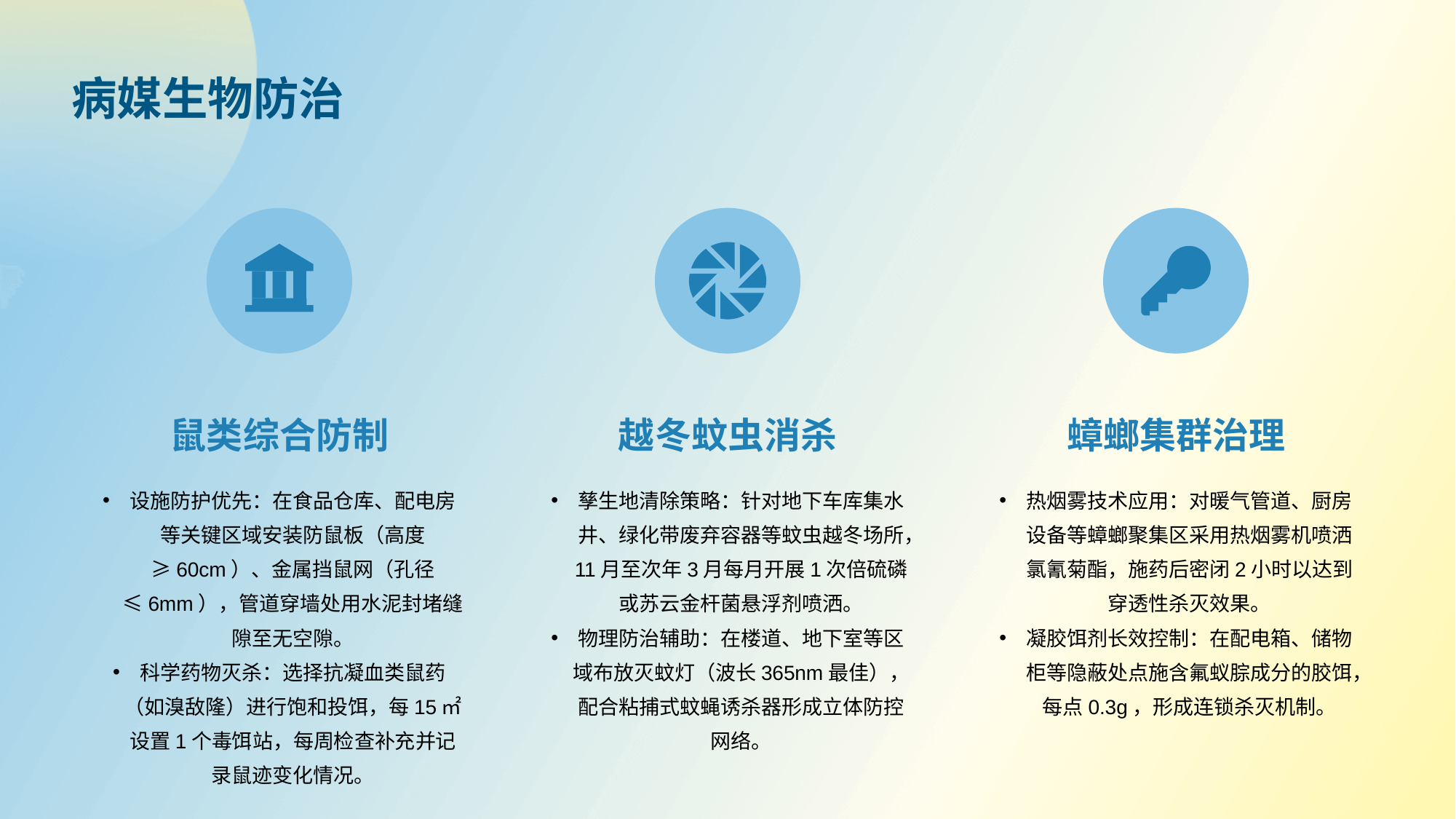

病媒生物防治

鼠类综合防制
越冬蚊虫消杀
蟑螂集群治理
设施防护优先：在食品仓库、配电房等关键区域安装防鼠板（高度≥60cm）、金属挡鼠网（孔径≤6mm），管道穿墙处用水泥封堵缝隙至无空隙。
科学药物灭杀：选择抗凝血类鼠药（如溴敌隆）进行饱和投饵，每15㎡设置1个毒饵站，每周检查补充并记录鼠迹变化情况。
孳生地清除策略：针对地下车库集水井、绿化带废弃容器等蚊虫越冬场所，11月至次年3月每月开展1次倍硫磷或苏云金杆菌悬浮剂喷洒。
物理防治辅助：在楼道、地下室等区域布放灭蚊灯（波长365nm最佳），配合粘捕式蚊蝇诱杀器形成立体防控网络。
热烟雾技术应用：对暖气管道、厨房设备等蟑螂聚集区采用热烟雾机喷洒氯氰菊酯，施药后密闭2小时以达到穿透性杀灭效果。
凝胶饵剂长效控制：在配电箱、储物柜等隐蔽处点施含氟蚁腙成分的胶饵，每点0.3g，形成连锁杀灭机制。